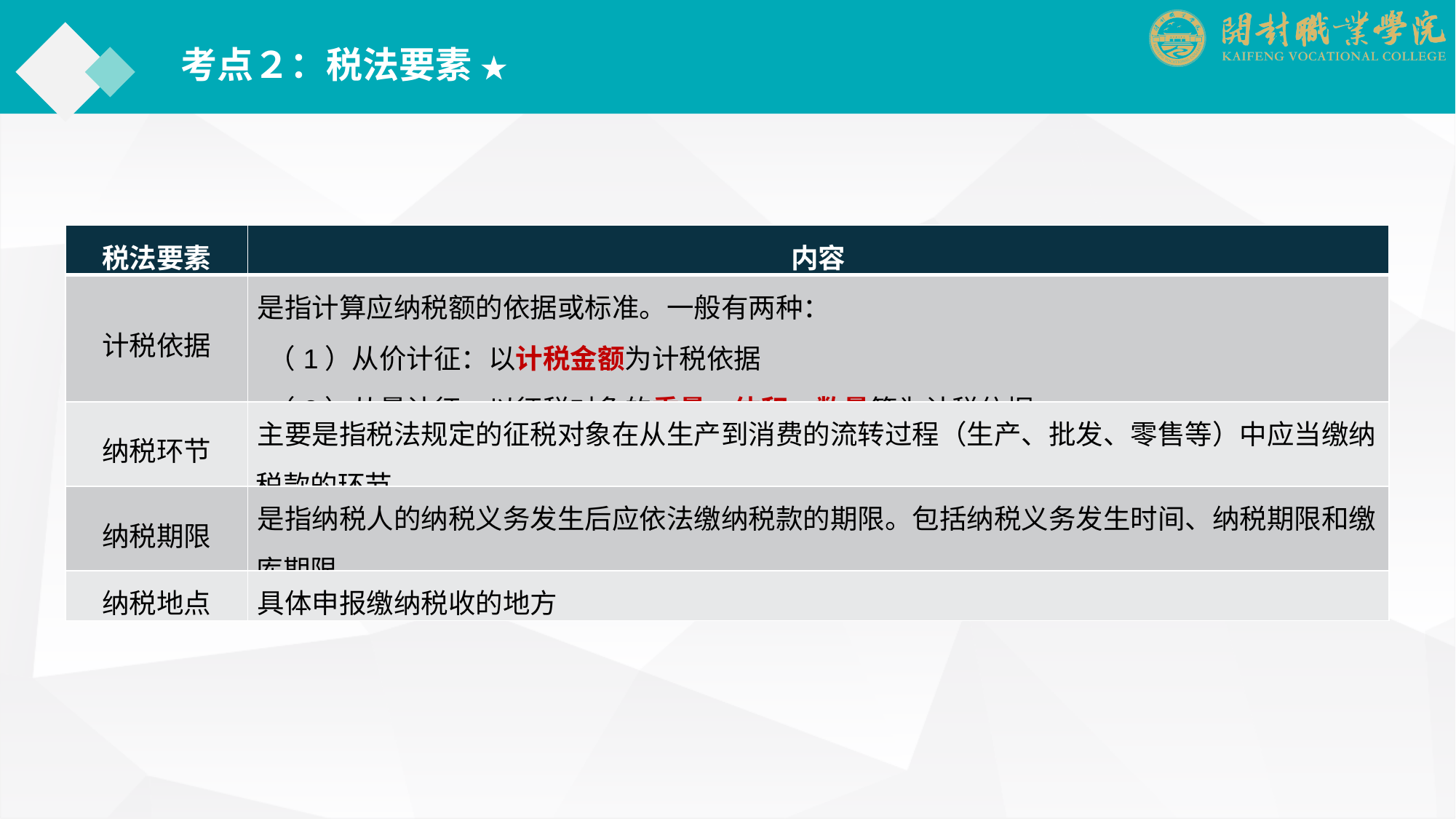

考点２：税法要素 ★
| 税法要素 | 内容 |
| --- | --- |
| 计税依据 | 是指计算应纳税额的依据或标准。一般有两种： （1）从价计征：以计税金额为计税依据 （2）从量计征：以征税对象的重量、体积、数量等为计税依据 |
| 纳税环节 | 主要是指税法规定的征税对象在从生产到消费的流转过程（生产、批发、零售等）中应当缴纳税款的环节 |
| 纳税期限 | 是指纳税人的纳税义务发生后应依法缴纳税款的期限。包括纳税义务发生时间、纳税期限和缴库期限 |
| 纳税地点 | 具体申报缴纳税收的地方 |